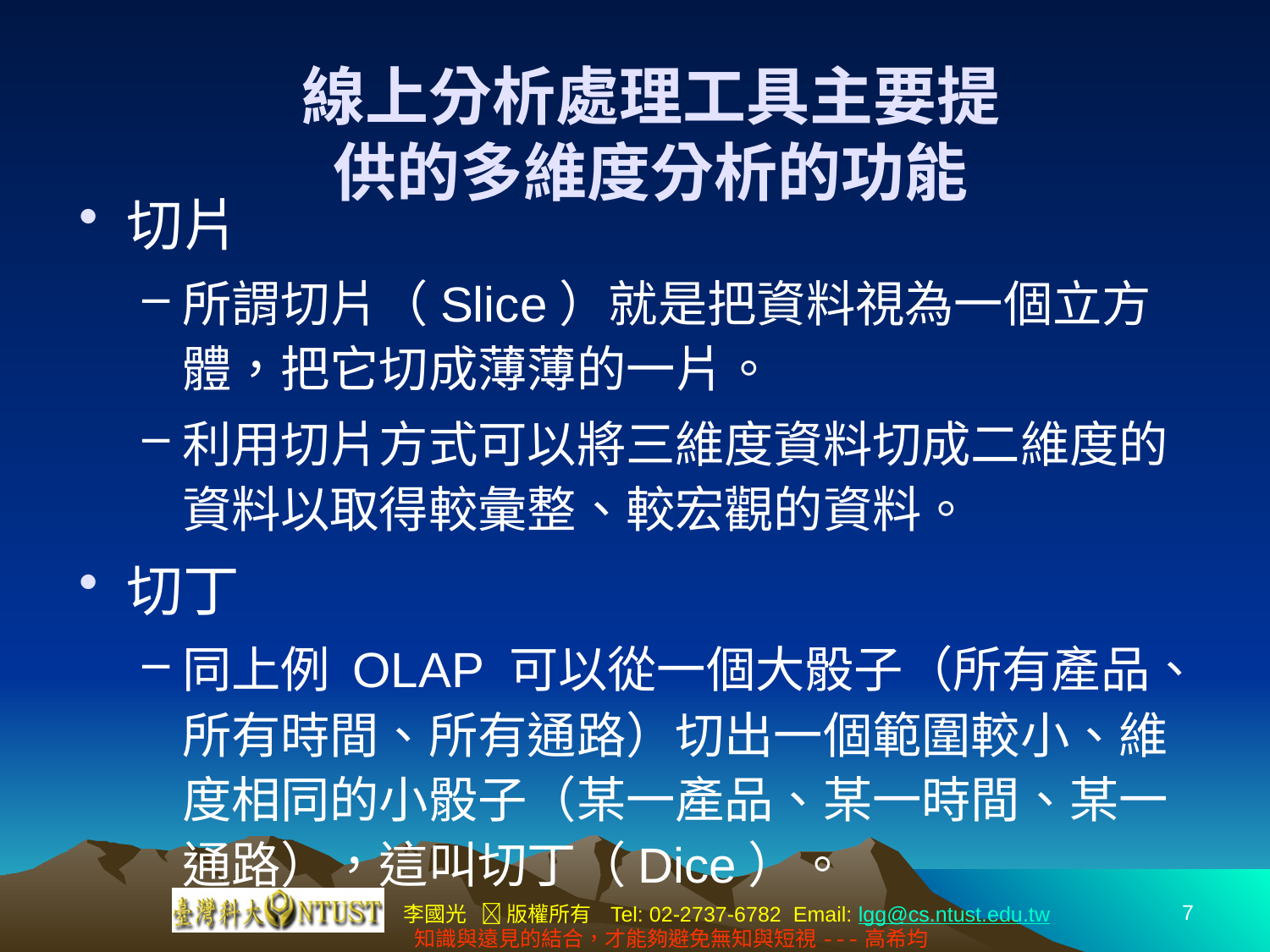

# 線上分析處理工具主要提供的多維度分析的功能
切片
所謂切片（Slice）就是把資料視為一個立方體，把它切成薄薄的一片。
利用切片方式可以將三維度資料切成二維度的資料以取得較彙整、較宏觀的資料。
切丁
同上例 OLAP 可以從一個大骰子（所有產品、所有時間、所有通路）切出一個範圍較小、維度相同的小骰子（某一產品、某一時間、某一通路），這叫切丁（Dice）。
7